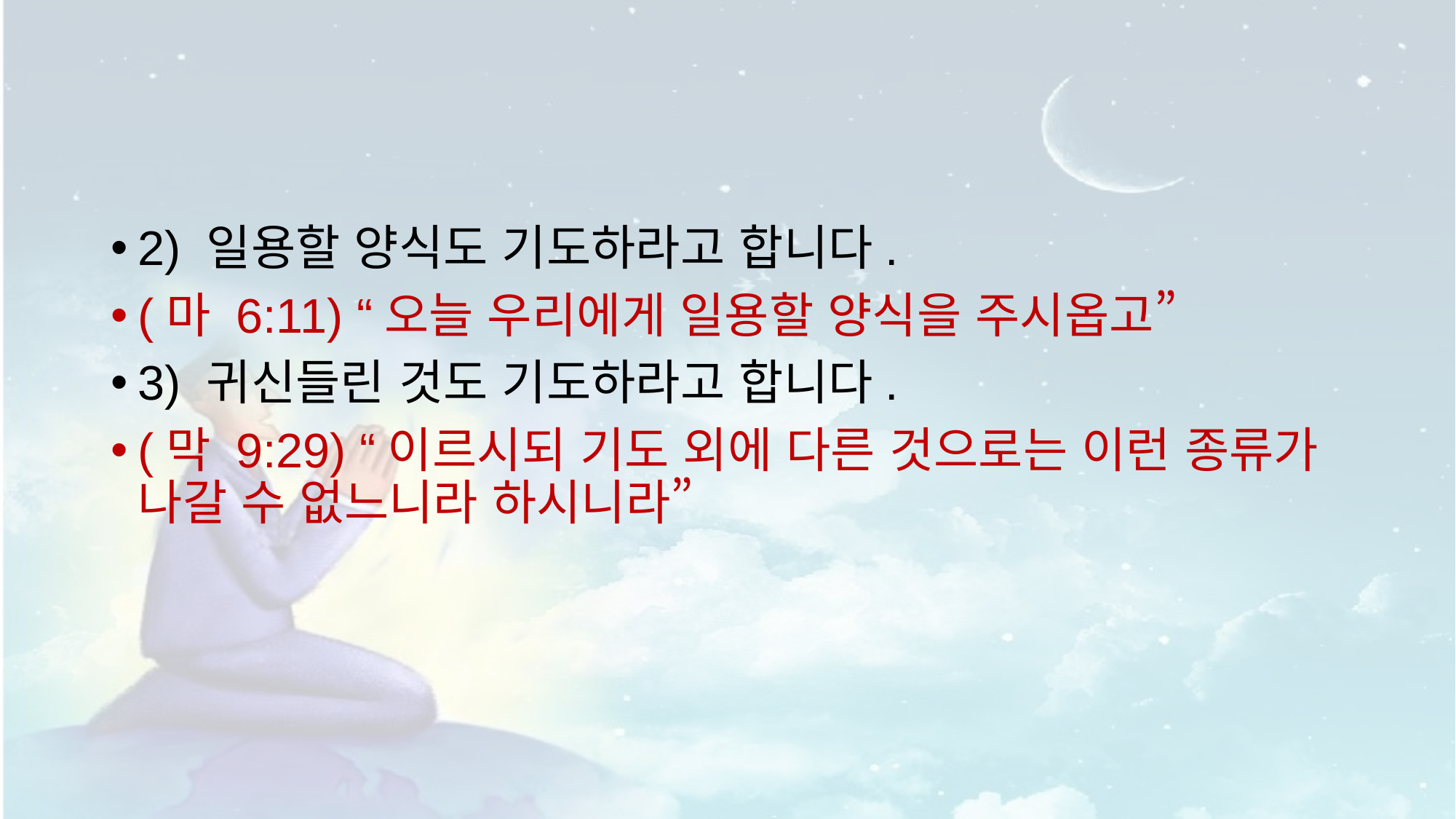

#
2) 일용할 양식도 기도하라고 합니다.
(마 6:11) “오늘 우리에게 일용할 양식을 주시옵고”
3) 귀신들린 것도 기도하라고 합니다.
(막 9:29) “이르시되 기도 외에 다른 것으로는 이런 종류가 나갈 수 없느니라 하시니라”